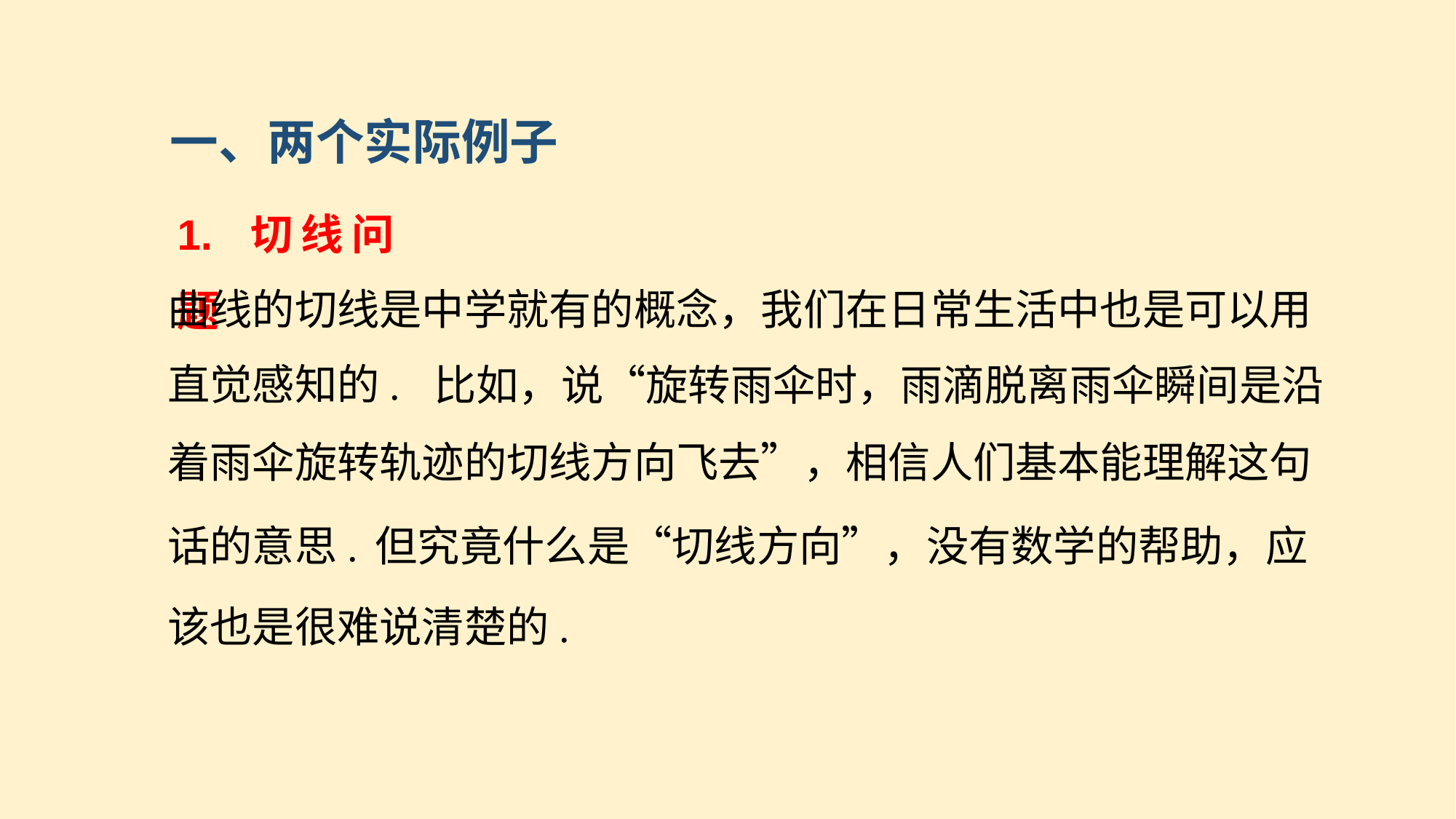

一、两个实际例子
1. 切线问题
曲线的切线是中学就有的概念，我们在日常生活中也是可以用
直觉感知的.
比如，说“旋转雨伞时，雨滴脱离雨伞瞬间是沿
着雨伞旋转轨迹的切线方向飞去”，相信人们基本能理解这句
话的意思.
但究竟什么是“切线方向”，没有数学的帮助，应
该也是很难说清楚的.